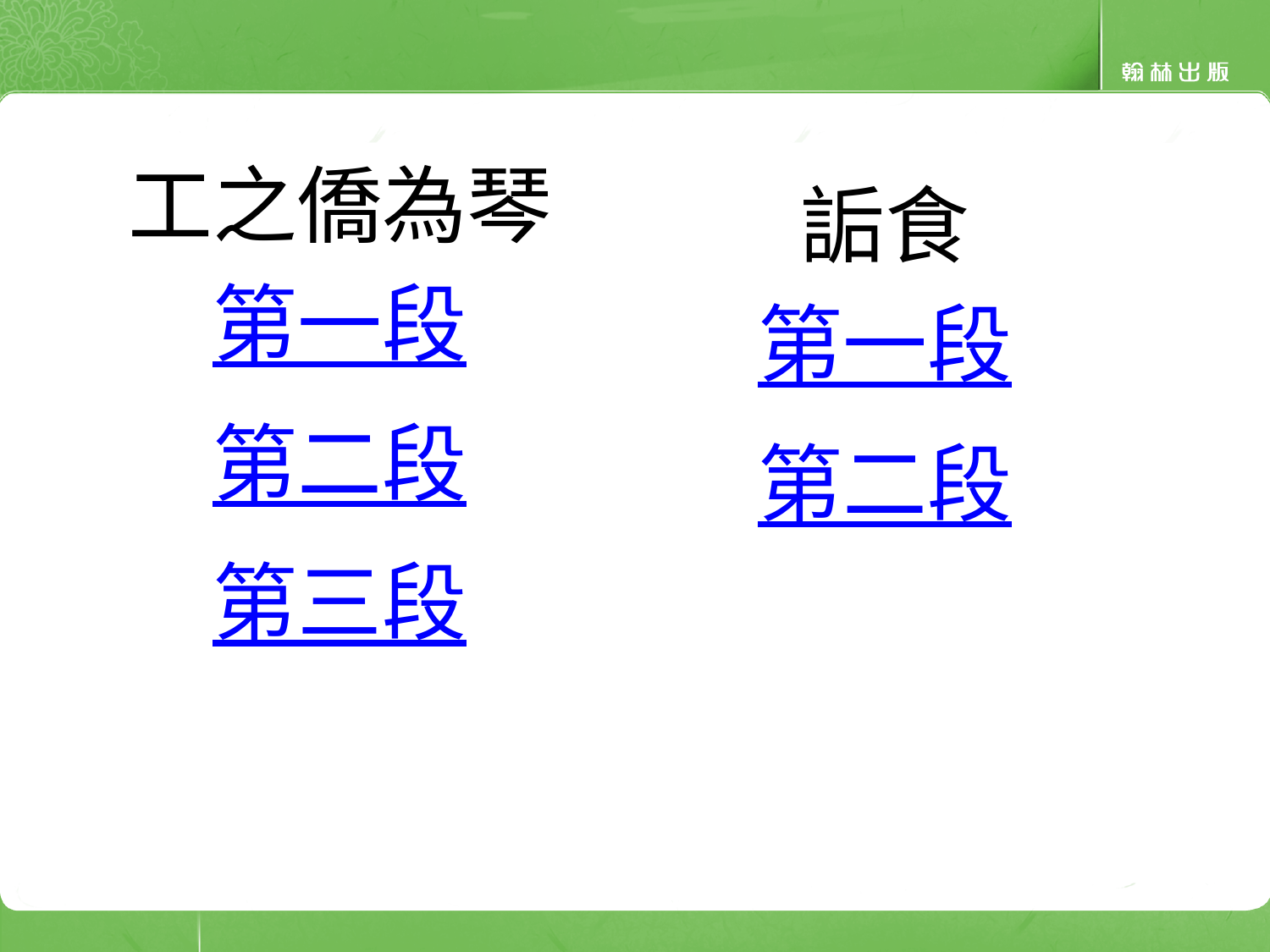

工之僑為琴
第一段
第二段
第三段
詬食
第一段
第二段